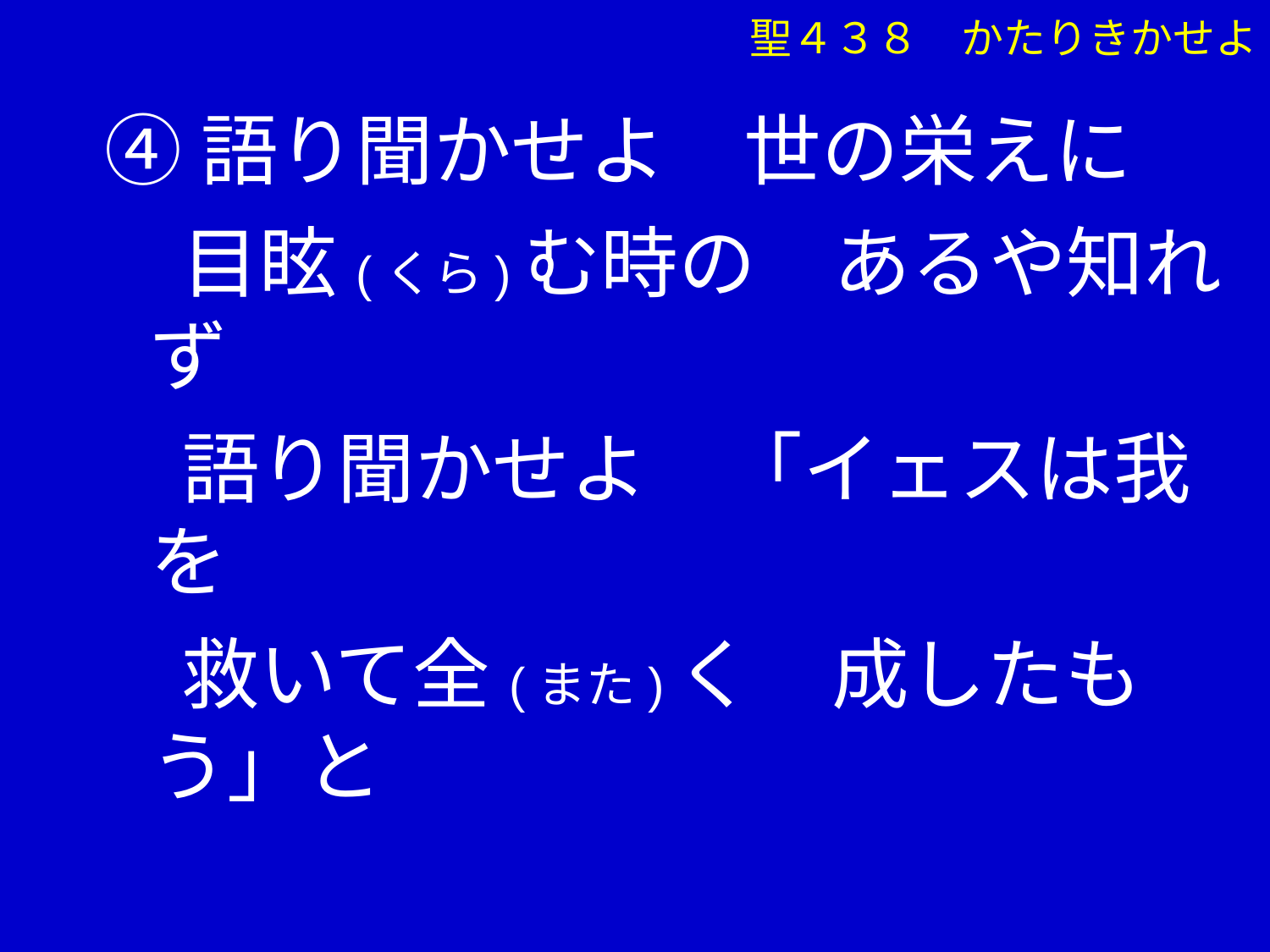

④語り聞かせよ　世の栄えに
　目眩(くら)む時の　あるや知れず
　語り聞かせよ　「イェスは我を
　救いて全(また)く　成したもう」と

聖４３８　かたりきかせよ